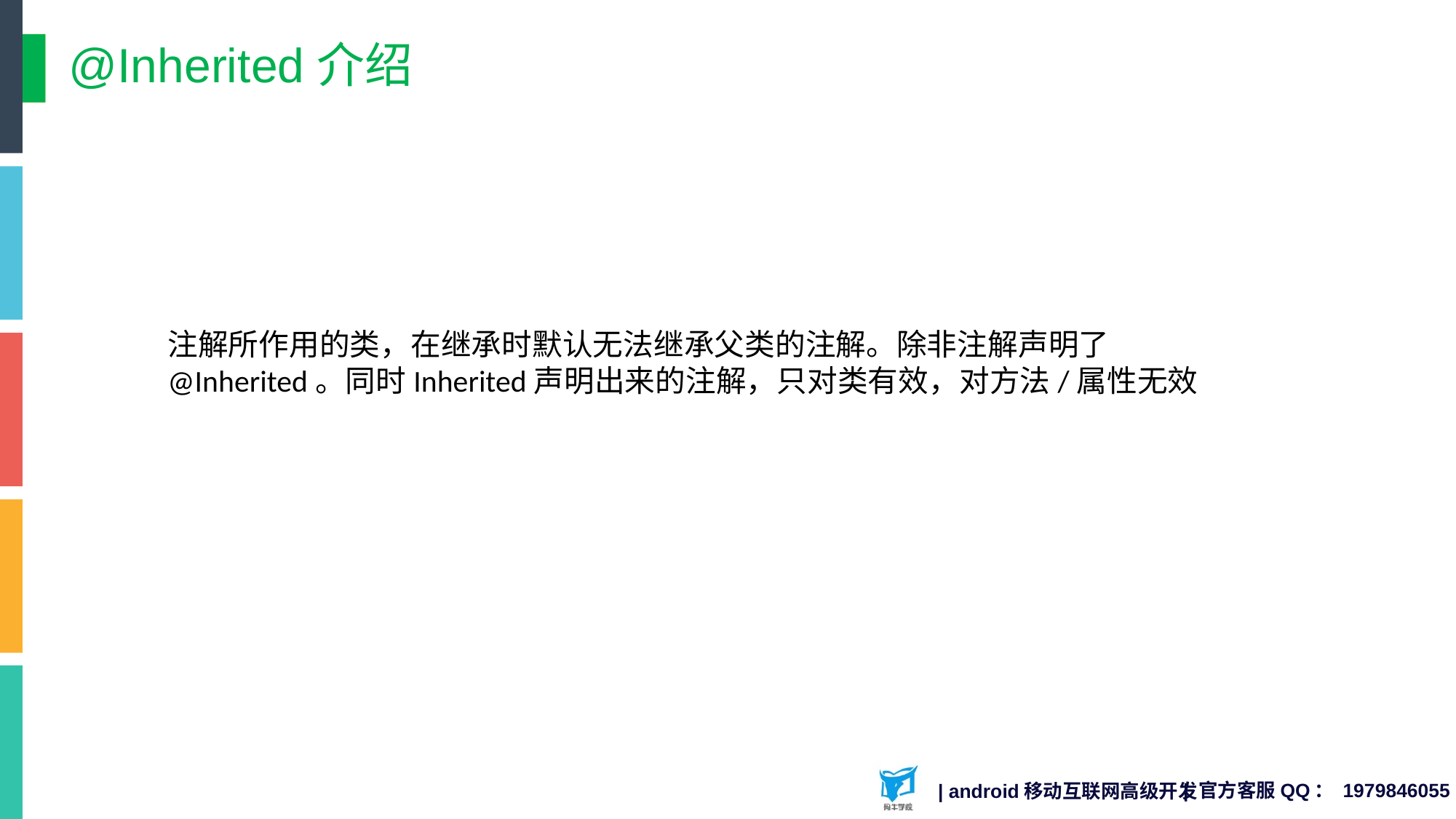

# @Inherited介绍

注解所作用的类，在继承时默认无法继承父类的注解。除非注解声明了@Inherited。同时Inherited声明出来的注解，只对类有效，对方法/属性无效